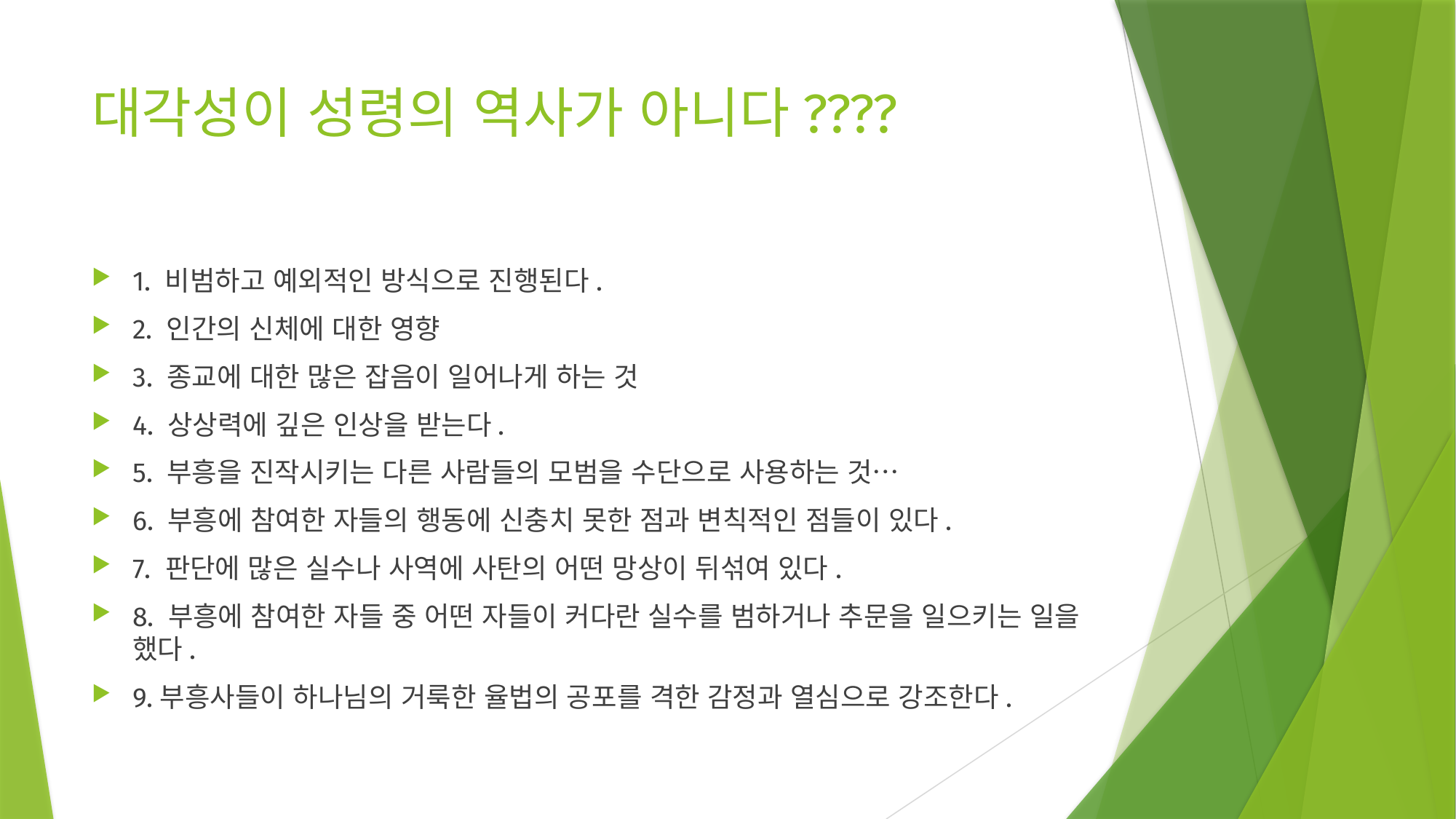

# 대각성이 성령의 역사가 아니다????
1. 비범하고 예외적인 방식으로 진행된다.
2. 인간의 신체에 대한 영향
3. 종교에 대한 많은 잡음이 일어나게 하는 것
4. 상상력에 깊은 인상을 받는다.
5. 부흥을 진작시키는 다른 사람들의 모범을 수단으로 사용하는 것…
6. 부흥에 참여한 자들의 행동에 신충치 못한 점과 변칙적인 점들이 있다.
7. 판단에 많은 실수나 사역에 사탄의 어떤 망상이 뒤섞여 있다.
8. 부흥에 참여한 자들 중 어떤 자들이 커다란 실수를 범하거나 추문을 일으키는 일을 했다.
9.부흥사들이 하나님의 거룩한 율법의 공포를 격한 감정과 열심으로 강조한다.